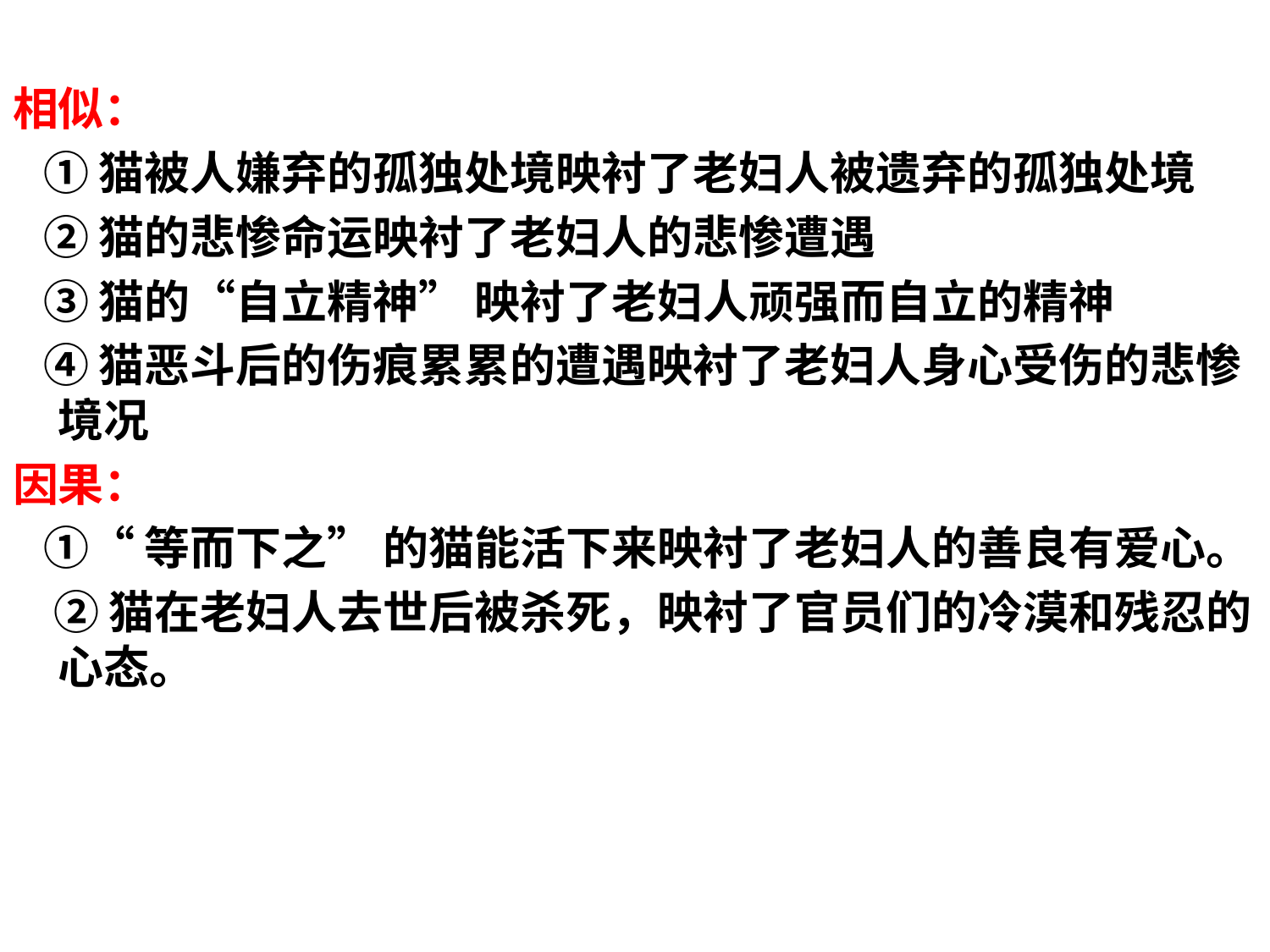

#
相似：
   ①猫被人嫌弃的孤独处境映衬了老妇人被遗弃的孤独处境
   ②猫的悲惨命运映衬了老妇人的悲惨遭遇
   ③猫的“自立精神” 映衬了老妇人顽强而自立的精神
   ④猫恶斗后的伤痕累累的遭遇映衬了老妇人身心受伤的悲惨境况
因果：
   ①“等而下之” 的猫能活下来映衬了老妇人的善良有爱心。
    ②猫在老妇人去世后被杀死，映衬了官员们的冷漠和残忍的心态。